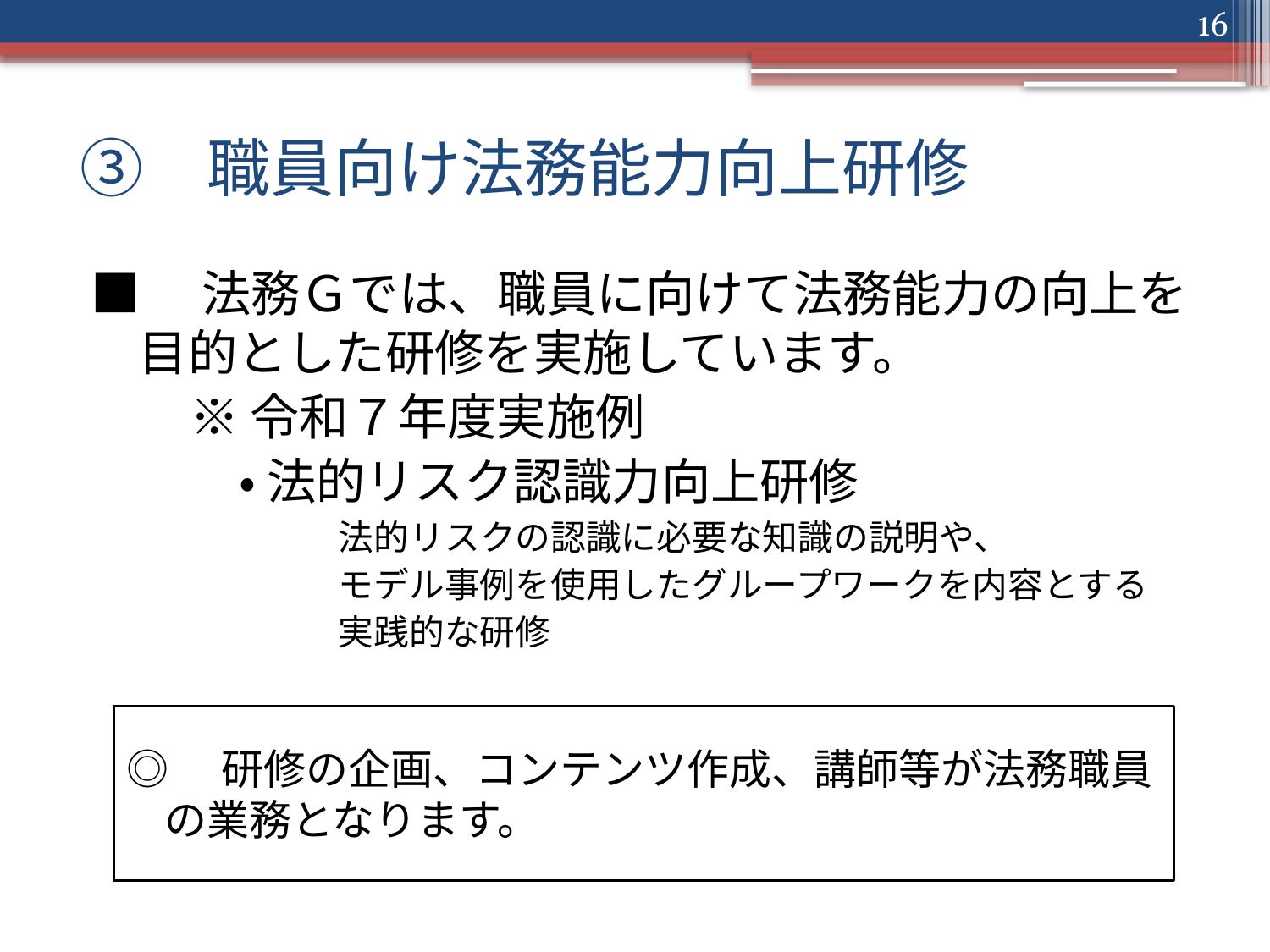

16
# ③　職員向け法務能力向上研修
■　法務Ｇでは、職員に向けて法務能力の向上を目的とした研修を実施しています。
　　※ 令和７年度実施例
　　　・ 法的リスク認識力向上研修
　　　　　　　法的リスクの認識に必要な知識の説明や、
　　　　　　　モデル事例を使用したグループワークを内容とする
　　　　　　　実践的な研修
◎　研修の企画、コンテンツ作成、講師等が法務職員の業務となります。